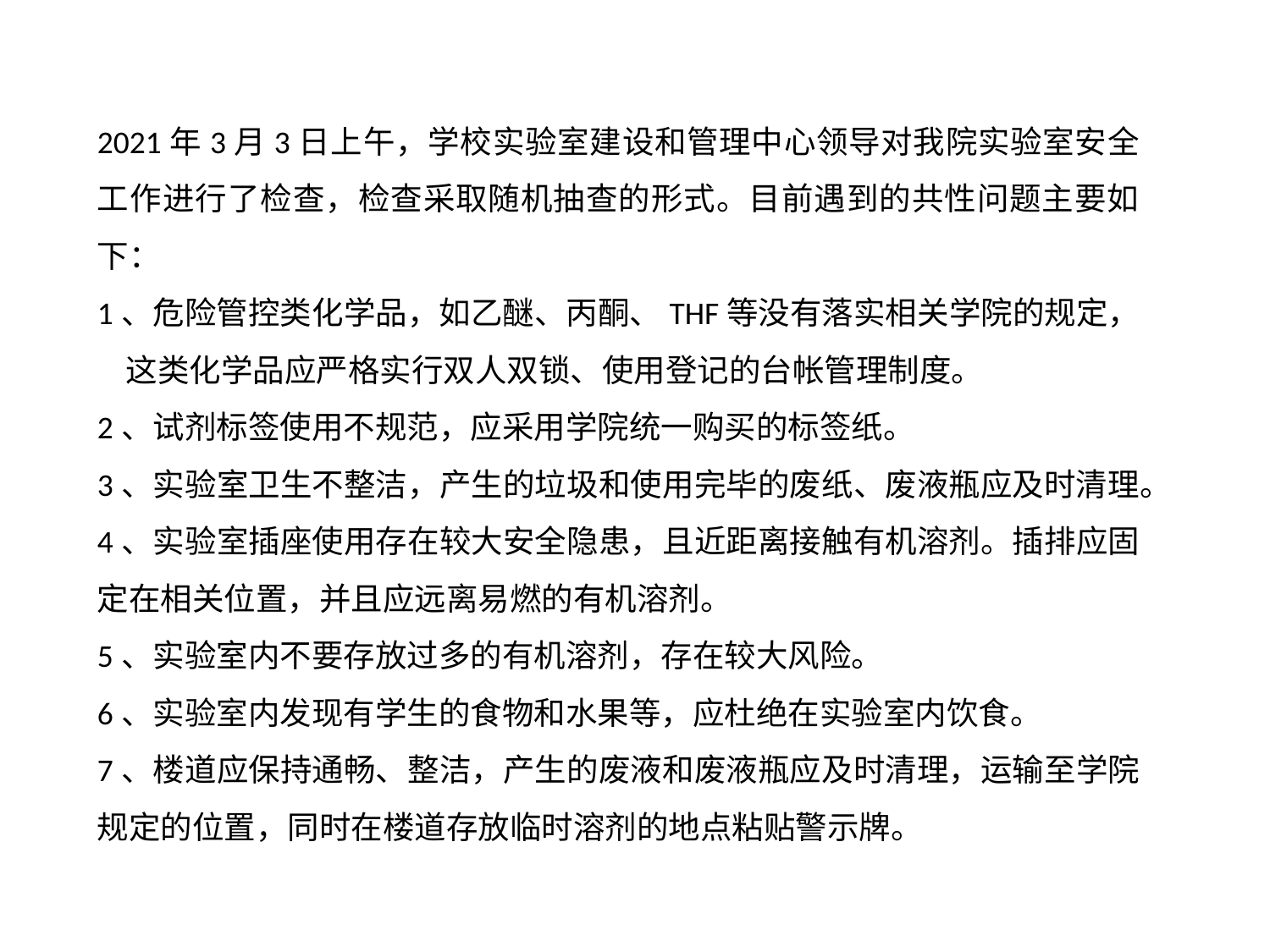

2021年3月3日上午，学校实验室建设和管理中心领导对我院实验室安全工作进行了检查，检查采取随机抽查的形式。目前遇到的共性问题主要如下：
1、危险管控类化学品，如乙醚、丙酮、THF等没有落实相关学院的规定，     这类化学品应严格实行双人双锁、使用登记的台帐管理制度。
2、试剂标签使用不规范，应采用学院统一购买的标签纸。
3、实验室卫生不整洁，产生的垃圾和使用完毕的废纸、废液瓶应及时清理。
4、实验室插座使用存在较大安全隐患，且近距离接触有机溶剂。插排应固定在相关位置，并且应远离易燃的有机溶剂。
5、实验室内不要存放过多的有机溶剂，存在较大风险。
6、实验室内发现有学生的食物和水果等，应杜绝在实验室内饮食。
7、楼道应保持通畅、整洁，产生的废液和废液瓶应及时清理，运输至学院规定的位置，同时在楼道存放临时溶剂的地点粘贴警示牌。